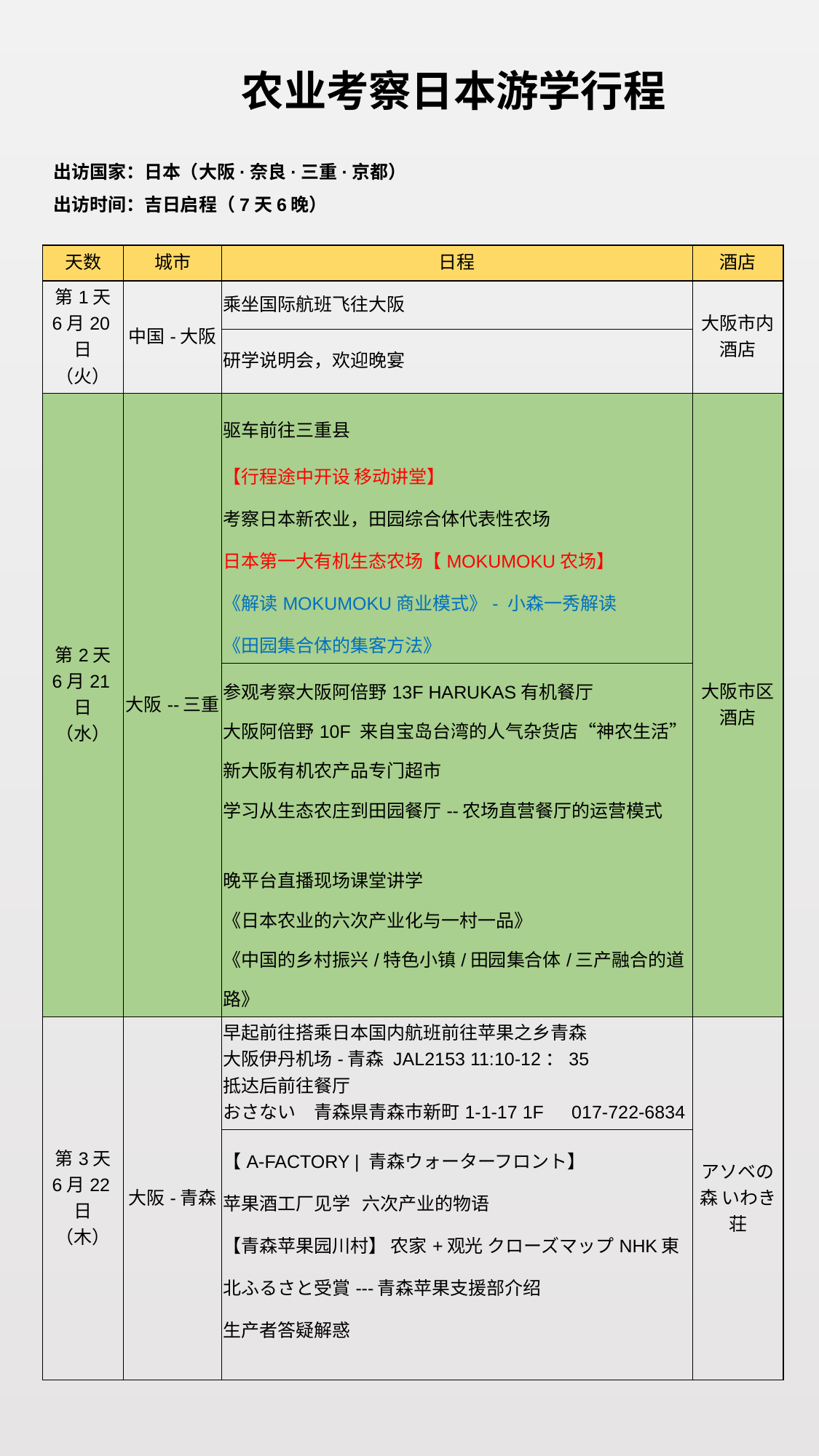

农业考察日本游学行程
出访国家：日本（大阪·奈良·三重·京都）
出访时间：吉日启程（7天6晚）
| 天数 | 城市 | 日程 | 酒店 |
| --- | --- | --- | --- |
| 第1天 6月20日 （火） | 中国-大阪 | 乘坐国际航班飞往大阪 | 大阪市内酒店 |
|  |  | 研学说明会，欢迎晚宴 |  |
| 第2天 6月21日 （水） | 大阪--三重 | 驱车前往三重县 【行程途中开设 移动讲堂】 考察日本新农业，田园综合体代表性农场 日本第一大有机生态农场【MOKUMOKU农场】 《解读MOKUMOKU商业模式》- 小森一秀解读 《田园集合体的集客方法》 | 大阪市区酒店 |
|  |  | 参观考察大阪阿倍野13F HARUKAS有机餐厅 大阪阿倍野10F 来自宝岛台湾的人气杂货店“神农生活” 新大阪有机农产品专门超市 学习从生态农庄到田园餐厅--农场直营餐厅的运营模式 晚平台直播现场课堂讲学 《日本农业的六次产业化与一村一品》 《中国的乡村振兴/特色小镇/田园集合体/三产融合的道路》 |  |
| 第3天 6月22日 （木） | 大阪-青森 | 早起前往搭乘日本国内航班前往苹果之乡青森 大阪伊丹机场-青森 JAL2153 11:10-12：35 抵达后前往餐厅 おさない　青森県青森市新町1-1-17 1F　017-722-6834 | アソベの森 いわき荘 |
|  |  | 【A-FACTORY | 青森ウォーターフロント】 苹果酒工厂见学 六次产业的物语 【青森苹果园川村】 农家+观光 クローズマップNHK東北ふるさと受賞---青森苹果支援部介绍 生产者答疑解惑 |  |
 *所有行程以出行前发到各位手中最终方案为准